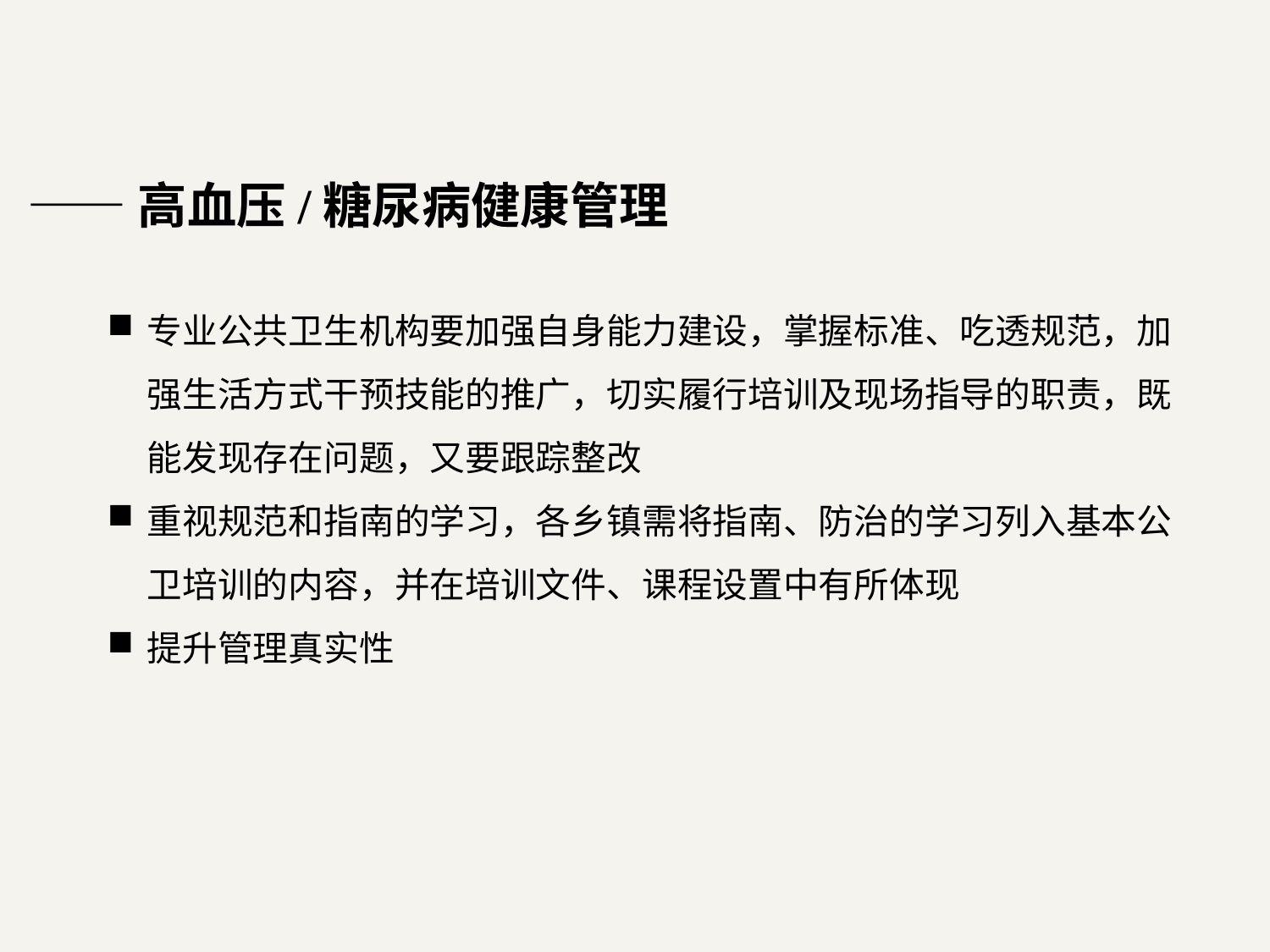

——高血压/糖尿病健康管理
专业公共卫生机构要加强自身能力建设，掌握标准、吃透规范，加强生活方式干预技能的推广，切实履行培训及现场指导的职责，既能发现存在问题，又要跟踪整改
重视规范和指南的学习，各乡镇需将指南、防治的学习列入基本公卫培训的内容，并在培训文件、课程设置中有所体现
提升管理真实性